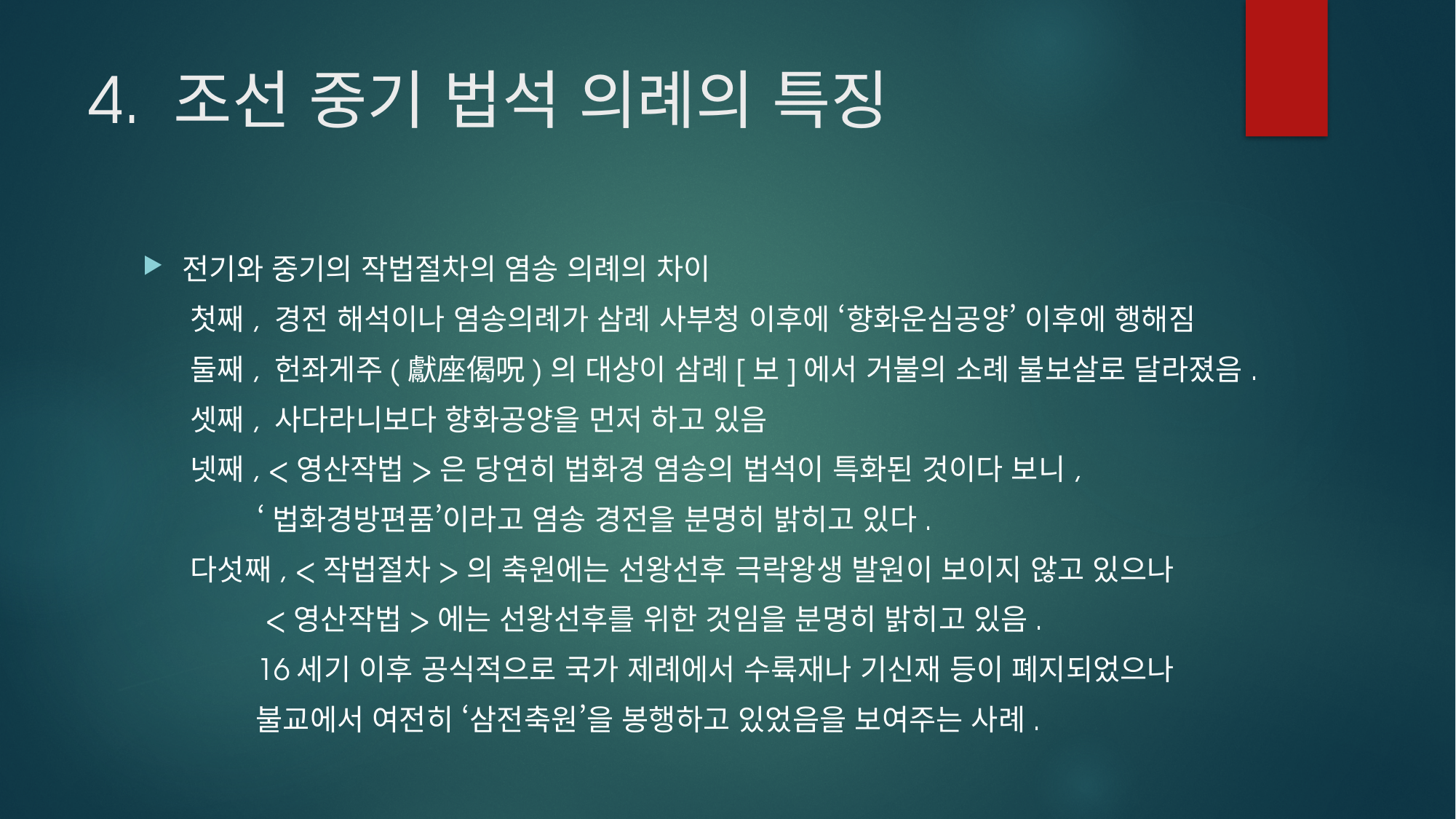

# 4. 조선 중기 법석 의례의 특징
전기와 중기의 작법절차의 염송 의례의 차이
     첫째, 경전 해석이나 염송의례가 삼례 사부청 이후에 ‘향화운심공양’ 이후에 행해짐
     둘째, 헌좌게주(獻座偈呪)의 대상이 삼례[보]에서 거불의 소례 불보살로 달라졌음.
     셋째, 사다라니보다 향화공양을 먼저 하고 있음
     넷째, <영산작법>은 당연히 법화경 염송의 법석이 특화된 것이다 보니,
              ‘법화경방편품’이라고 염송 경전을 분명히 밝히고 있다.
     다섯째, <작법절차>의 축원에는 선왕선후 극락왕생 발원이 보이지 않고 있으나
               <영산작법>에는 선왕선후를 위한 것임을 분명히 밝히고 있음.
              16세기 이후 공식적으로 국가 제례에서 수륙재나 기신재 등이 폐지되었으나
             불교에서 여전히 ‘삼전축원’을 봉행하고 있었음을 보여주는 사례.